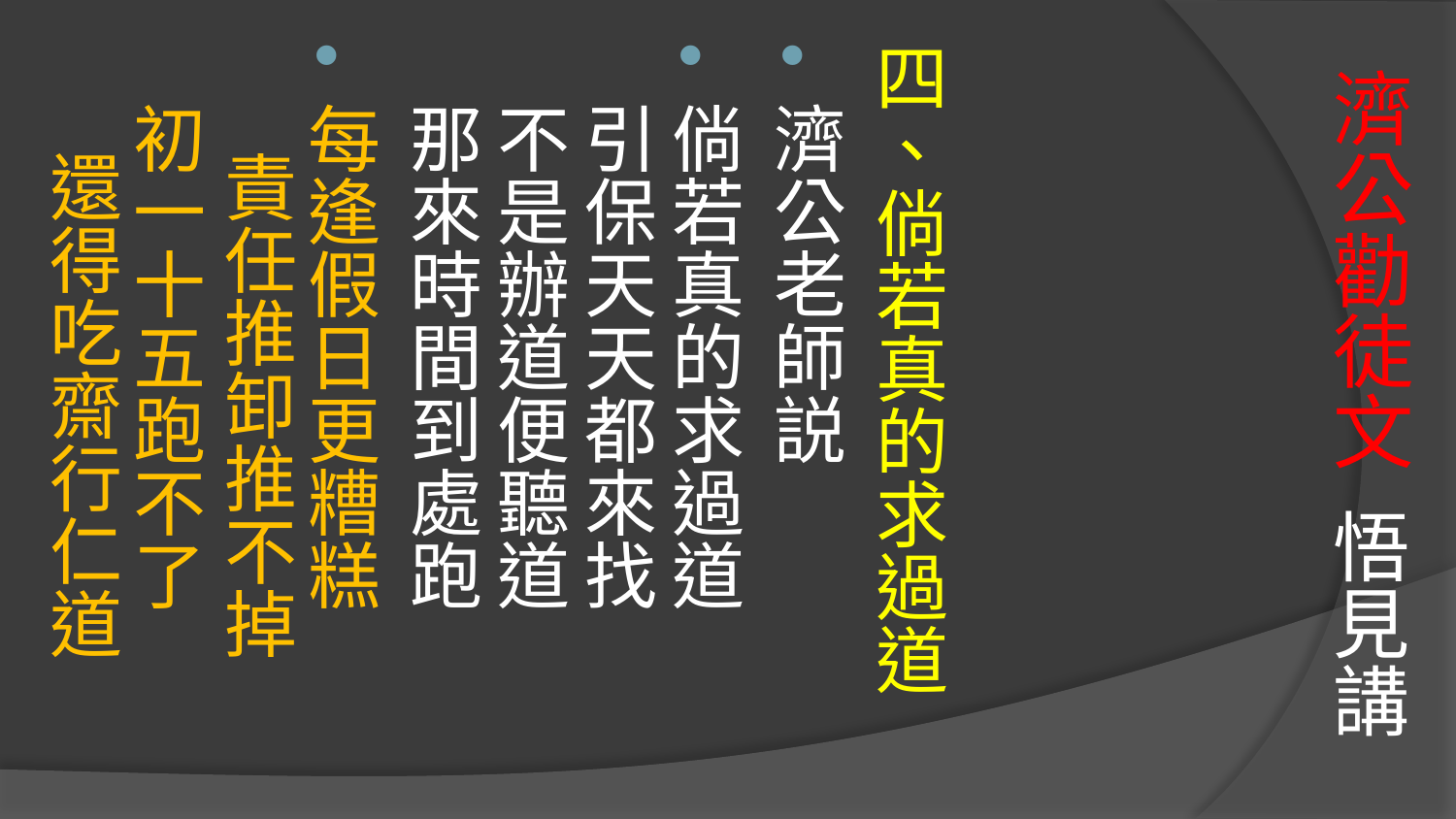

# 濟公勸徒文  悟見講
四、倘若真的求過道
濟公老師説
倘若真的求過道　    引保天天都來找
不是辦道便聽道　    那來時間到處跑
每逢假日更糟糕　          責任推卸推不掉
初一十五跑不了　          還得吃齋行仁道